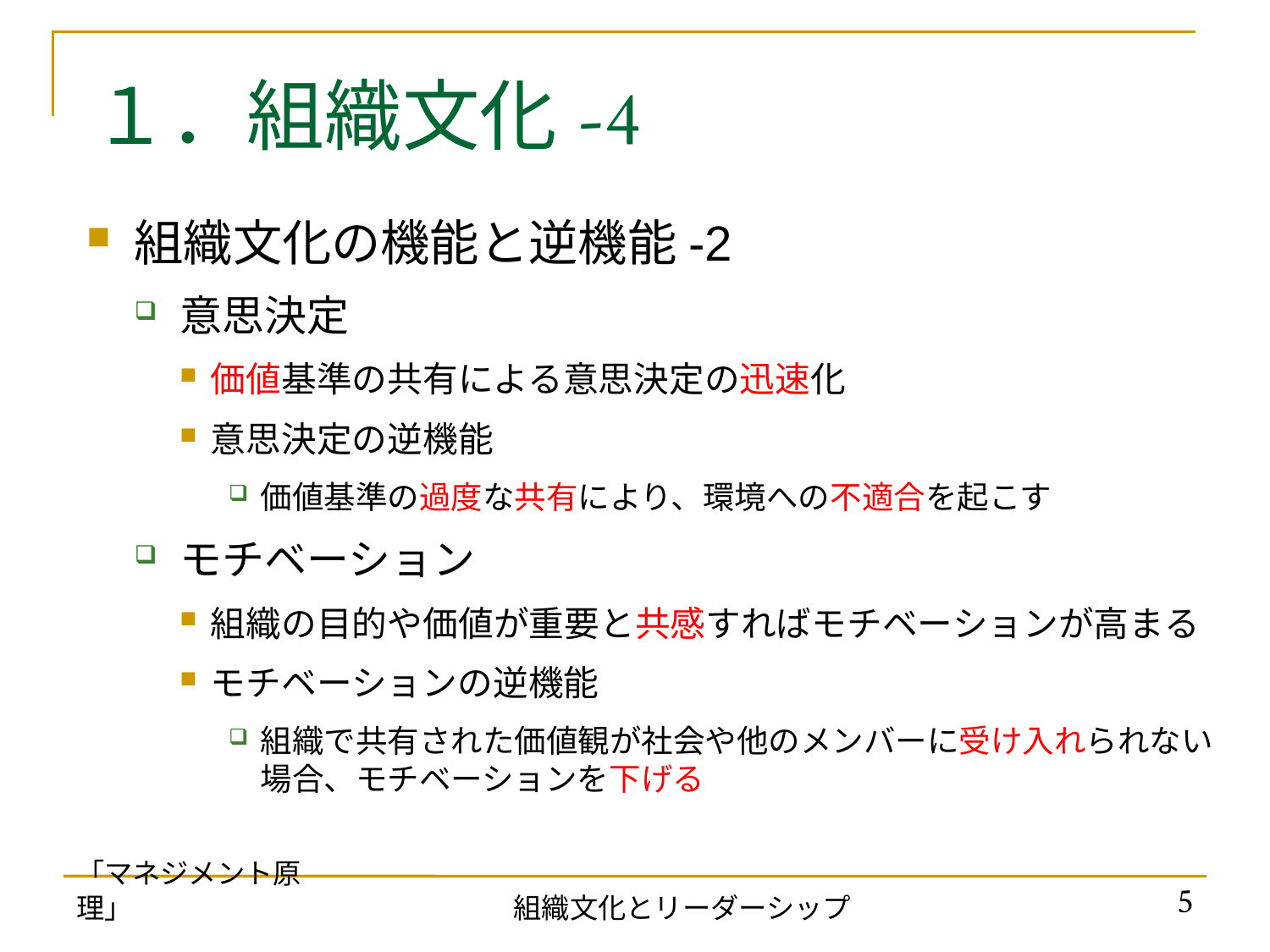

# １．組織文化-4
組織文化の機能と逆機能-2
意思決定
価値基準の共有による意思決定の迅速化
意思決定の逆機能
価値基準の過度な共有により、環境への不適合を起こす
モチベーション
組織の目的や価値が重要と共感すればモチベーションが高まる
モチベーションの逆機能
組織で共有された価値観が社会や他のメンバーに受け入れられない
場合、モチベーションを下げる
「マネジメント原理」
5
組織文化とリーダーシップ